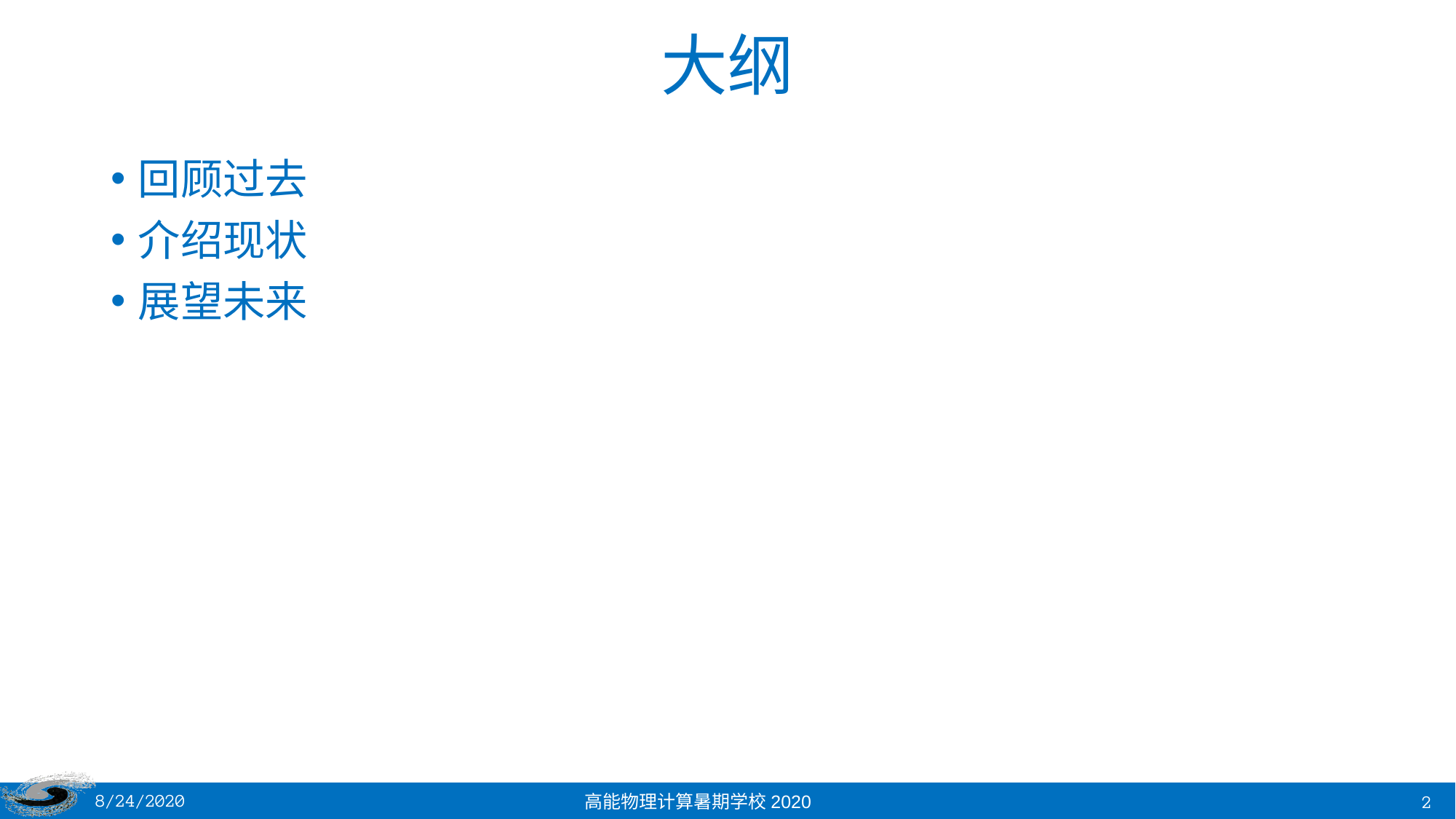

# 大纲
回顾过去
介绍现状
展望未来
高能物理计算暑期学校2020
8/24/2020
2